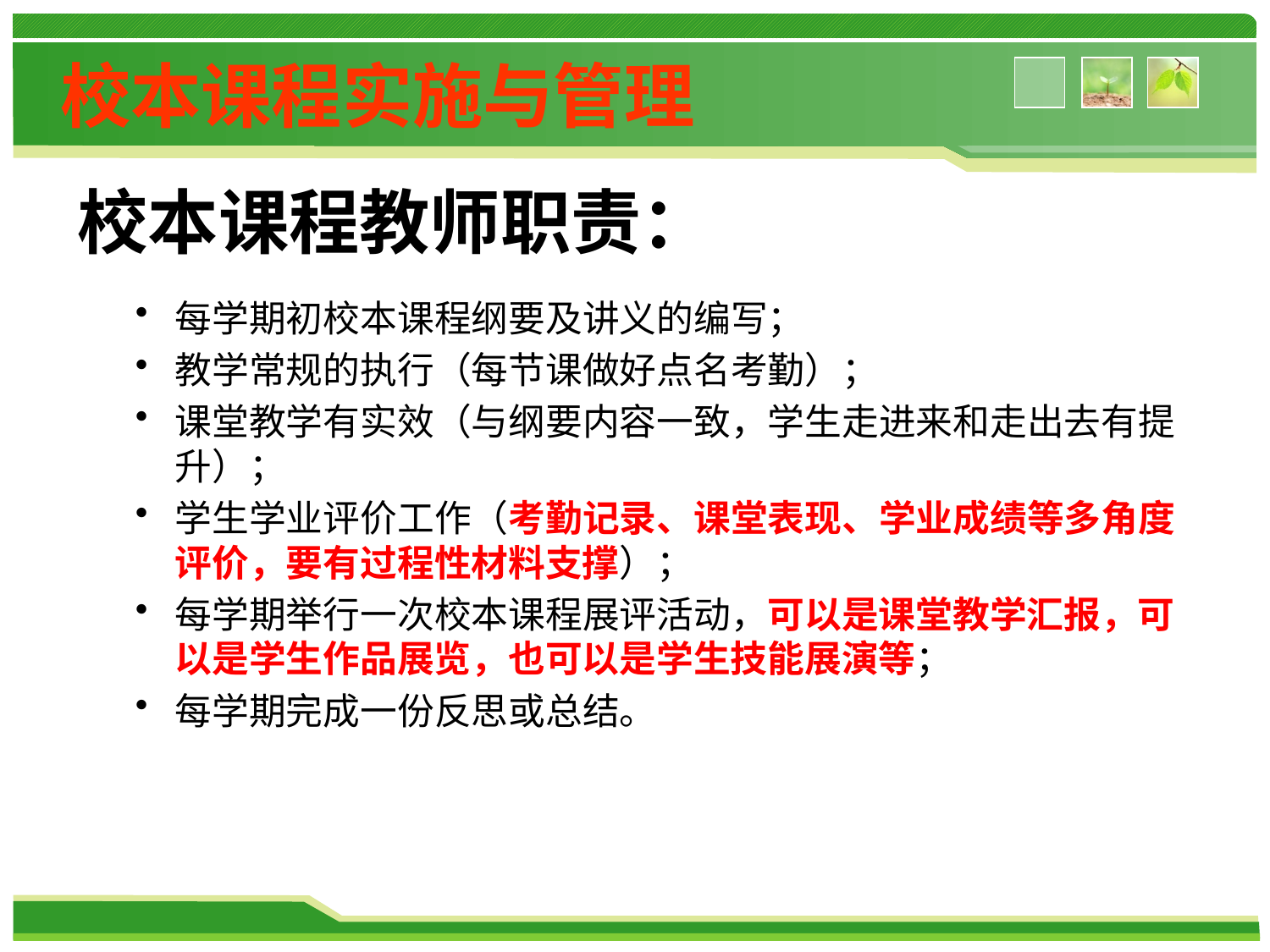

校本课程实施与管理
校本课程教师职责：
每学期初校本课程纲要及讲义的编写；
教学常规的执行（每节课做好点名考勤）；
课堂教学有实效（与纲要内容一致，学生走进来和走出去有提升）；
学生学业评价工作（考勤记录、课堂表现、学业成绩等多角度评价，要有过程性材料支撑）；
每学期举行一次校本课程展评活动，可以是课堂教学汇报，可以是学生作品展览，也可以是学生技能展演等；
每学期完成一份反思或总结。